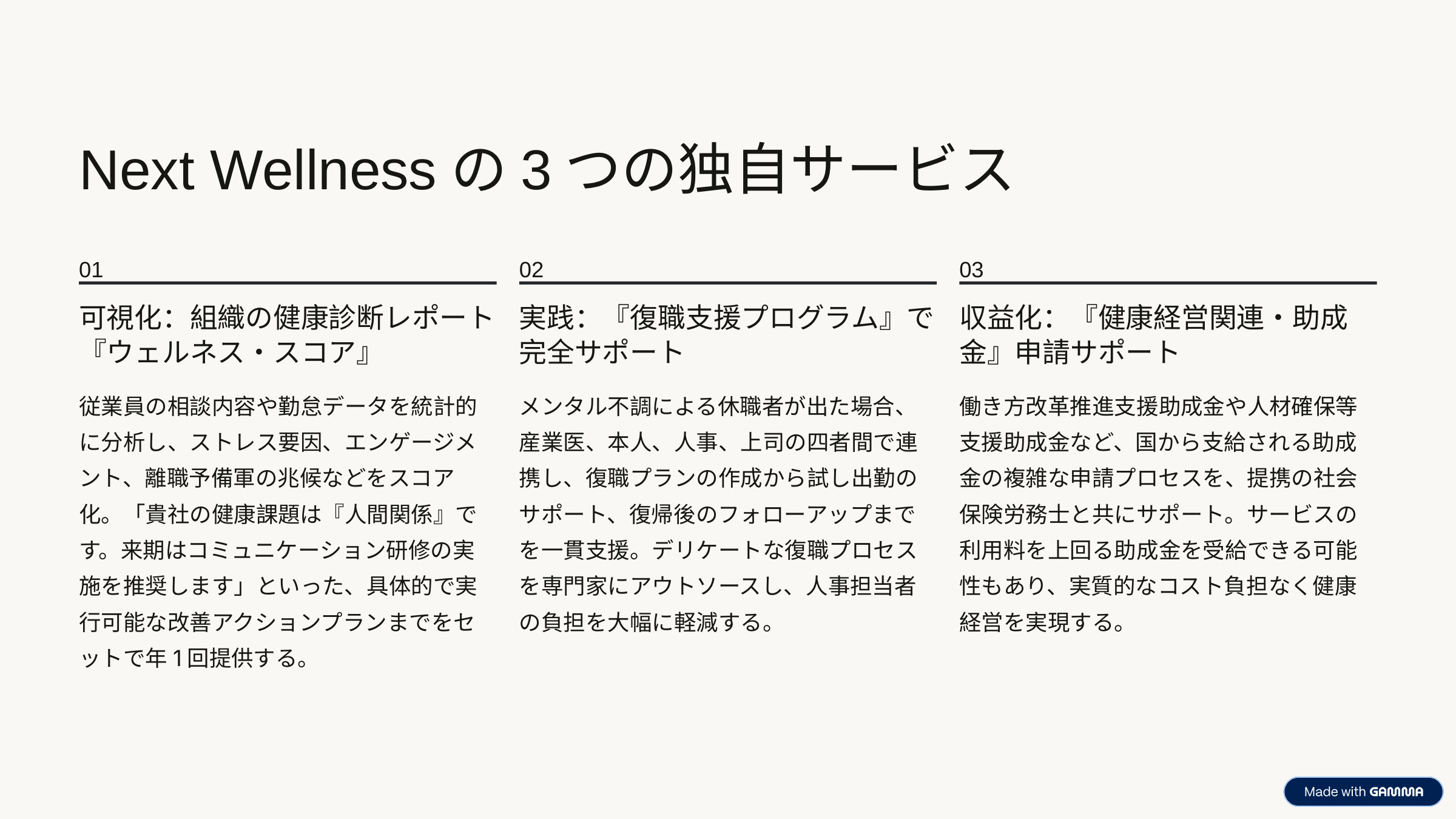

Next Wellnessの3つの独自サービス
01
02
03

可視化：組織の健康診断レポート『ウェルネス・スコア』
実践：『復職支援プログラム』で完全サポート
収益化：『健康経営関連・助成金』申請サポート
従業員の相談内容や勤怠データを統計的に分析し、ストレス要因、エンゲージメント、離職予備軍の兆候などをスコア化。「貴社の健康課題は『人間関係』です。来期はコミュニケーション研修の実施を推奨します」といった、具体的で実行可能な改善アクションプランまでをセットで年1回提供する。
メンタル不調による休職者が出た場合、産業医、本人、人事、上司の四者間で連携し、復職プランの作成から試し出勤のサポート、復帰後のフォローアップまでを一貫支援。デリケートな復職プロセスを専門家にアウトソースし、人事担当者の負担を大幅に軽減する。
働き方改革推進支援助成金や人材確保等支援助成金など、国から支給される助成金の複雑な申請プロセスを、提携の社会保険労務士と共にサポート。サービスの利用料を上回る助成金を受給できる可能性もあり、実質的なコスト負担なく健康経営を実現する。